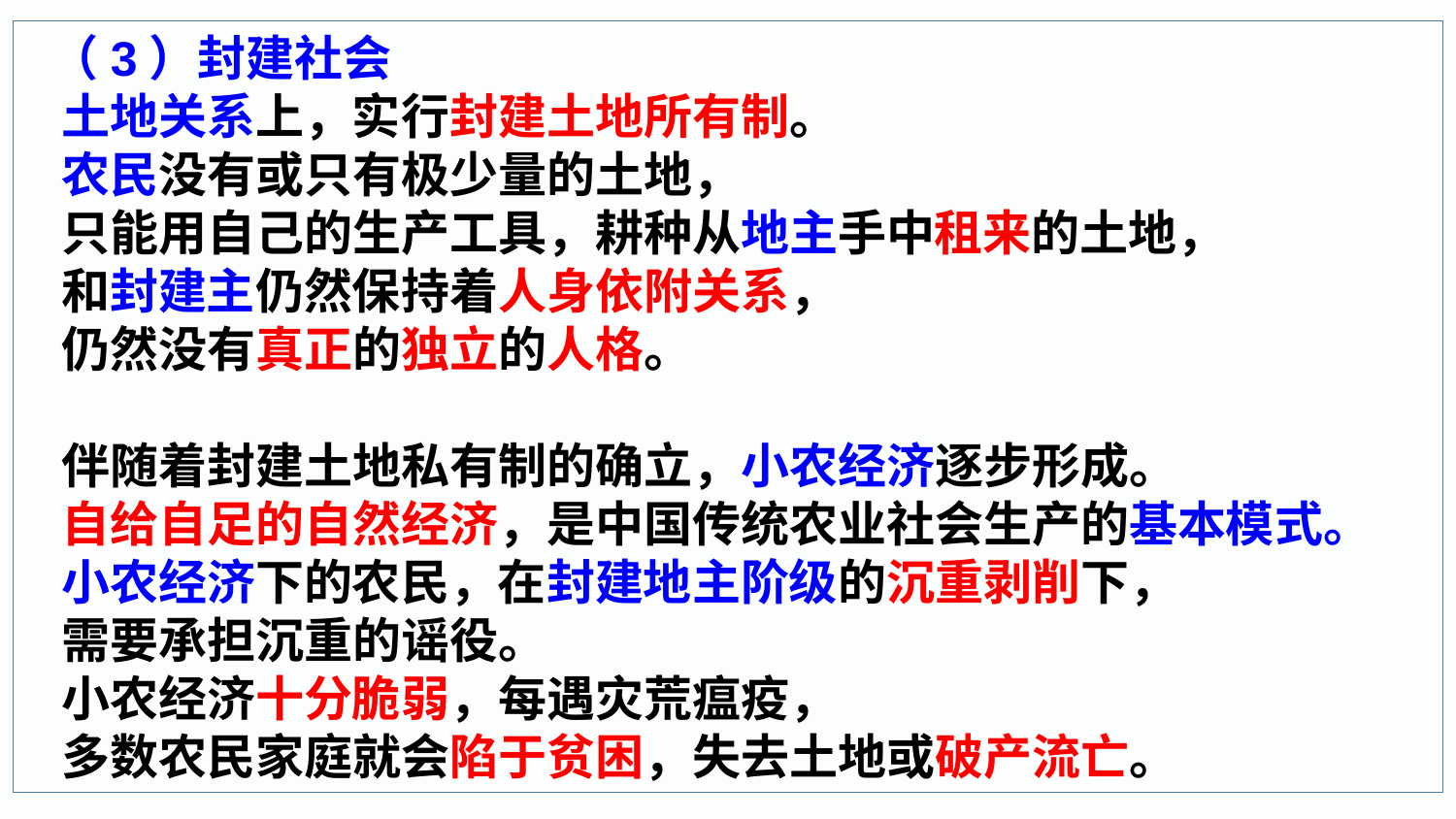

（3）封建社会
  土地关系上，实行封建土地所有制。
  农民没有或只有极少量的土地，
  只能用自己的生产工具，耕种从地主手中租来的土地，
  和封建主仍然保持着人身依附关系，
  仍然没有真正的独立的人格。

  伴随着封建土地私有制的确立，小农经济逐步形成。
  自给自足的自然经济，是中国传统农业社会生产的基本模式。
  小农经济下的农民，在封建地主阶级的沉重剥削下，
  需要承担沉重的谣役。
  小农经济十分脆弱，每遇灾荒瘟疫，
  多数农民家庭就会陷于贫困，失去土地或破产流亡。